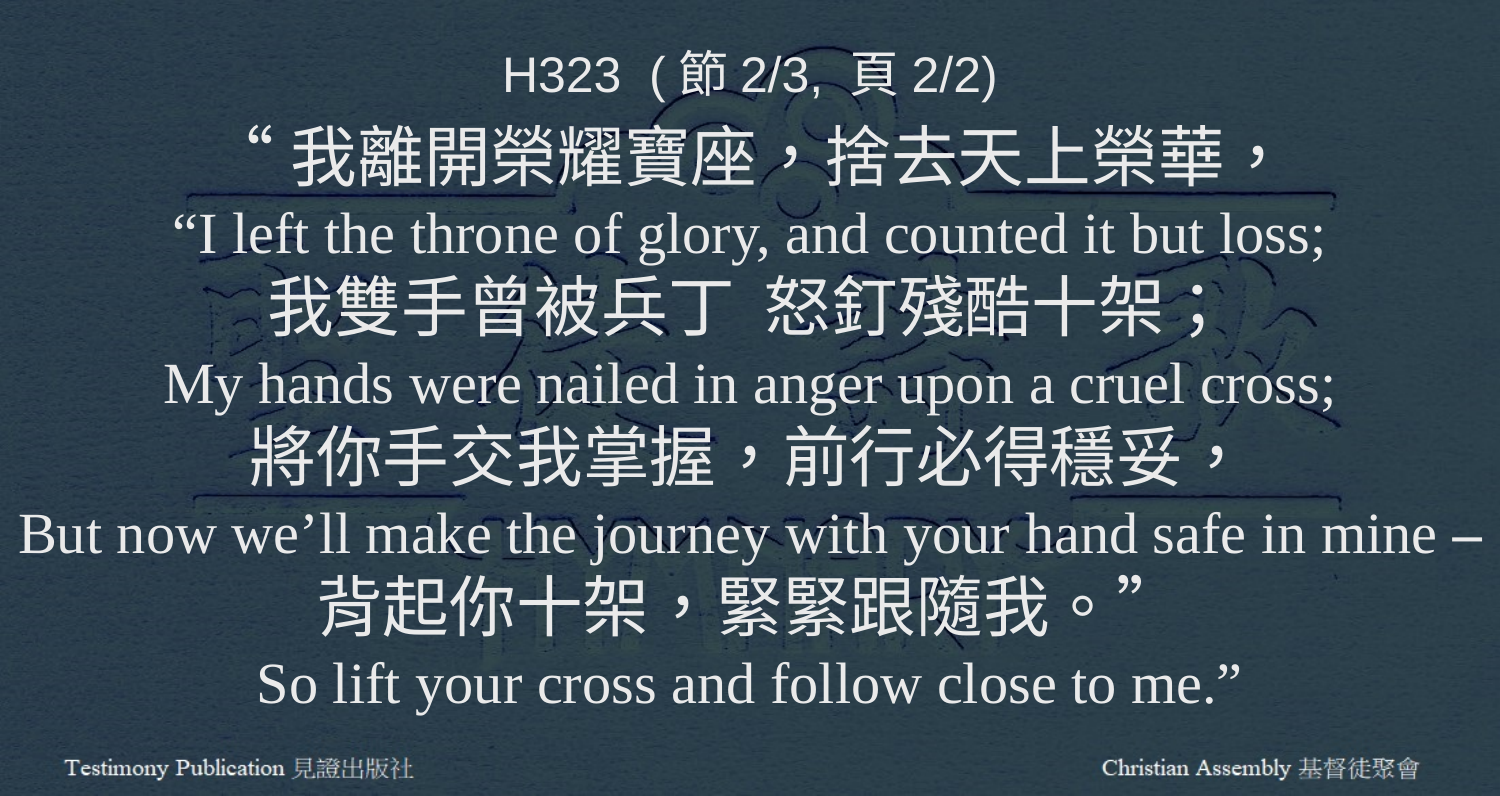

H323  (節2/3, 頁2/2)
“我離開榮耀寶座，捨去天上榮華，
“I left the throne of glory, and counted it but loss;
我雙手曾被兵丁  怒釘殘酷十架；
My hands were nailed in anger upon a cruel cross;
將你手交我掌握，前行必得穩妥，
But now we’ll make the journey with your hand safe in mine –
背起你十架，緊緊跟隨我。”
So lift your cross and follow close to me.”